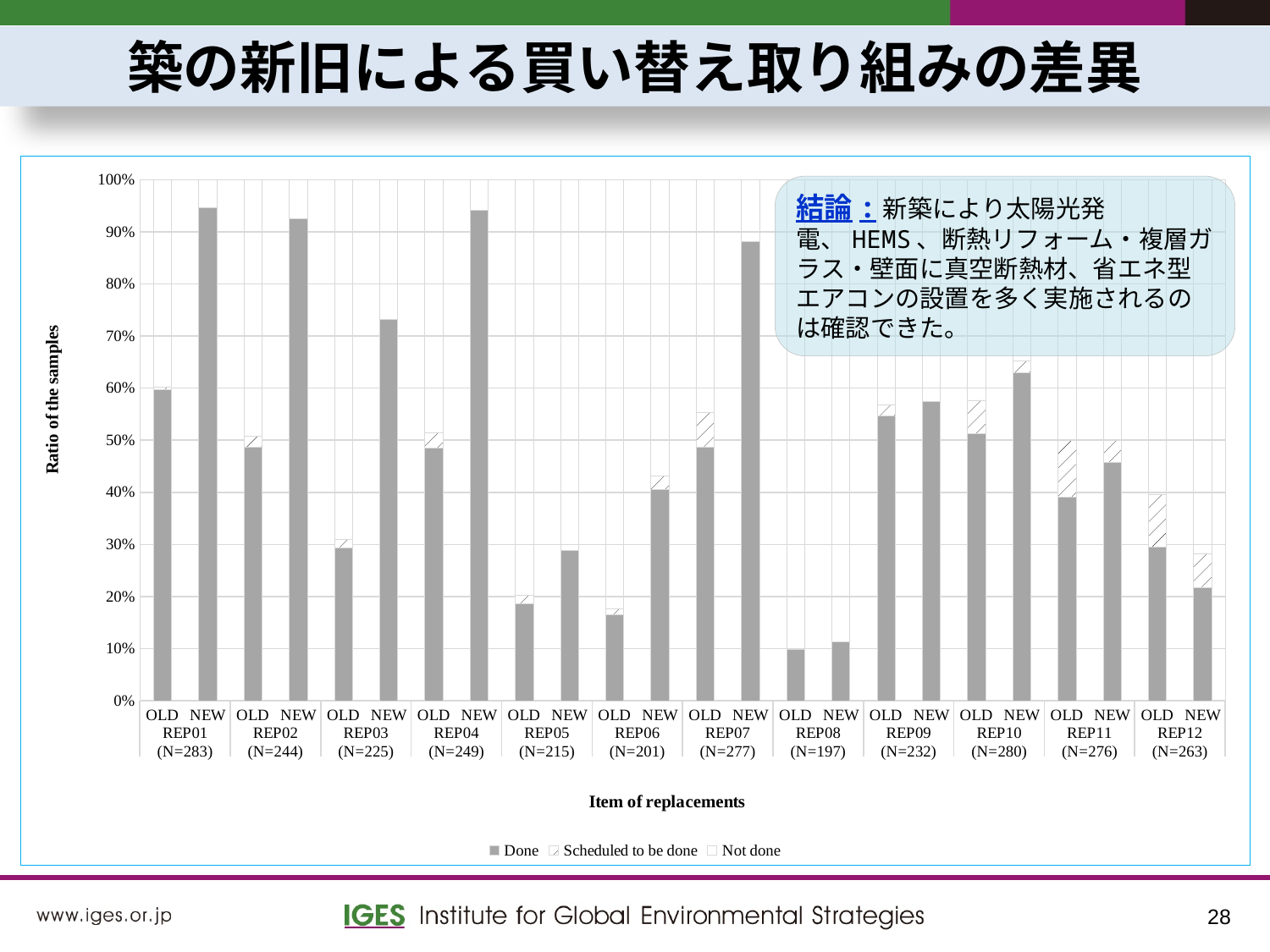

築の新旧による買い替え取り組みの差異

### Chart

| Category | Done | Scheduled to be done | Not done |
|---|---|---|---|
| OLD | 59.7 | 0.5 | 39.8 |
| NEW | 94.7 | 0.0 | 5.3 |
| OLD | 48.7 | 2.1 | 49.2 |
| NEW | 92.5 | 0.0 | 7.5 |
| OLD | 29.4 | 1.6 | 69.0 |
| NEW | 73.2 | 0.0 | 26.8 |
| OLD | 48.5 | 3.0 | 48.5 |
| NEW | 94.1 | 0.0 | 5.9 |
| OLD | 18.6 | 1.7 | 79.7 |
| NEW | 28.9 | 0.0 | 71.1 |
| OLD | 16.5 | 1.2 | 82.3 |
| NEW | 40.5 | 2.7 | 56.8 |
| OLD | 48.7 | 6.6 | 44.7 |
| NEW | 88.2 | 0.0 | 11.8 |
| OLD | 9.9 | 0.0 | 90.1 |
| NEW | 11.4 | 0.0 | 88.6 |
| OLD | 54.7 | 2.1 | 43.2 |
| NEW | 57.5 | 0.0 | 42.5 |
| OLD | 51.3 | 6.4 | 42.3 |
| NEW | 63.0 | 2.2 | 34.8 |
| OLD | 39.1 | 10.9 | 50.0 |
| NEW | 45.7 | 4.3 | 50.0 |
| OLD | 29.5 | 10.1 | 60.4 |
| NEW | 21.8 | 6.5 | 71.7 |
結論:新築により太陽光発電、HEMS、断熱リフォーム・複層ガラス・壁面に真空断熱材、省エネ型エアコンの設置を多く実施されるのは確認できた。